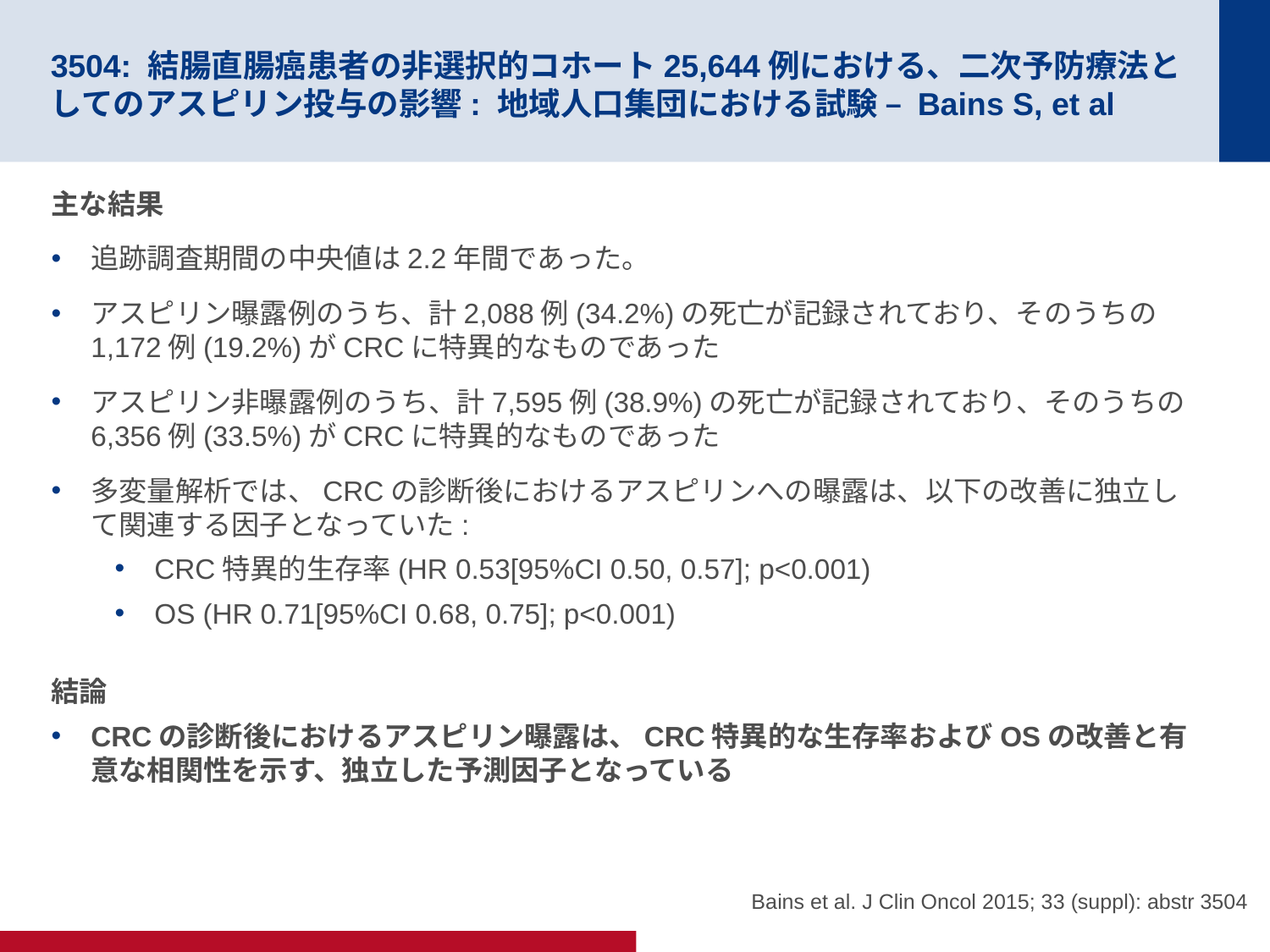

# 3504: 結腸直腸癌患者の非選択的コホート25,644例における、二次予防療法としてのアスピリン投与の影響: 地域人口集団における試験 – Bains S, et al
主な結果
追跡調査期間の中央値は2.2年間であった。
アスピリン曝露例のうち、計2,088例(34.2%)の死亡が記録されており、そのうちの1,172例(19.2%)がCRCに特異的なものであった
アスピリン非曝露例のうち、計7,595例(38.9%)の死亡が記録されており、そのうちの6,356例(33.5%)がCRCに特異的なものであった
多変量解析では、CRCの診断後におけるアスピリンへの曝露は、以下の改善に独立して関連する因子となっていた:
CRC特異的生存率(HR 0.53[95%CI 0.50, 0.57]; p<0.001)
OS (HR 0.71[95%CI 0.68, 0.75]; p<0.001)

結論
CRCの診断後におけるアスピリン曝露は、CRC特異的な生存率およびOSの改善と有意な相関性を示す、独立した予測因子となっている
Bains et al. J Clin Oncol 2015; 33 (suppl): abstr 3504